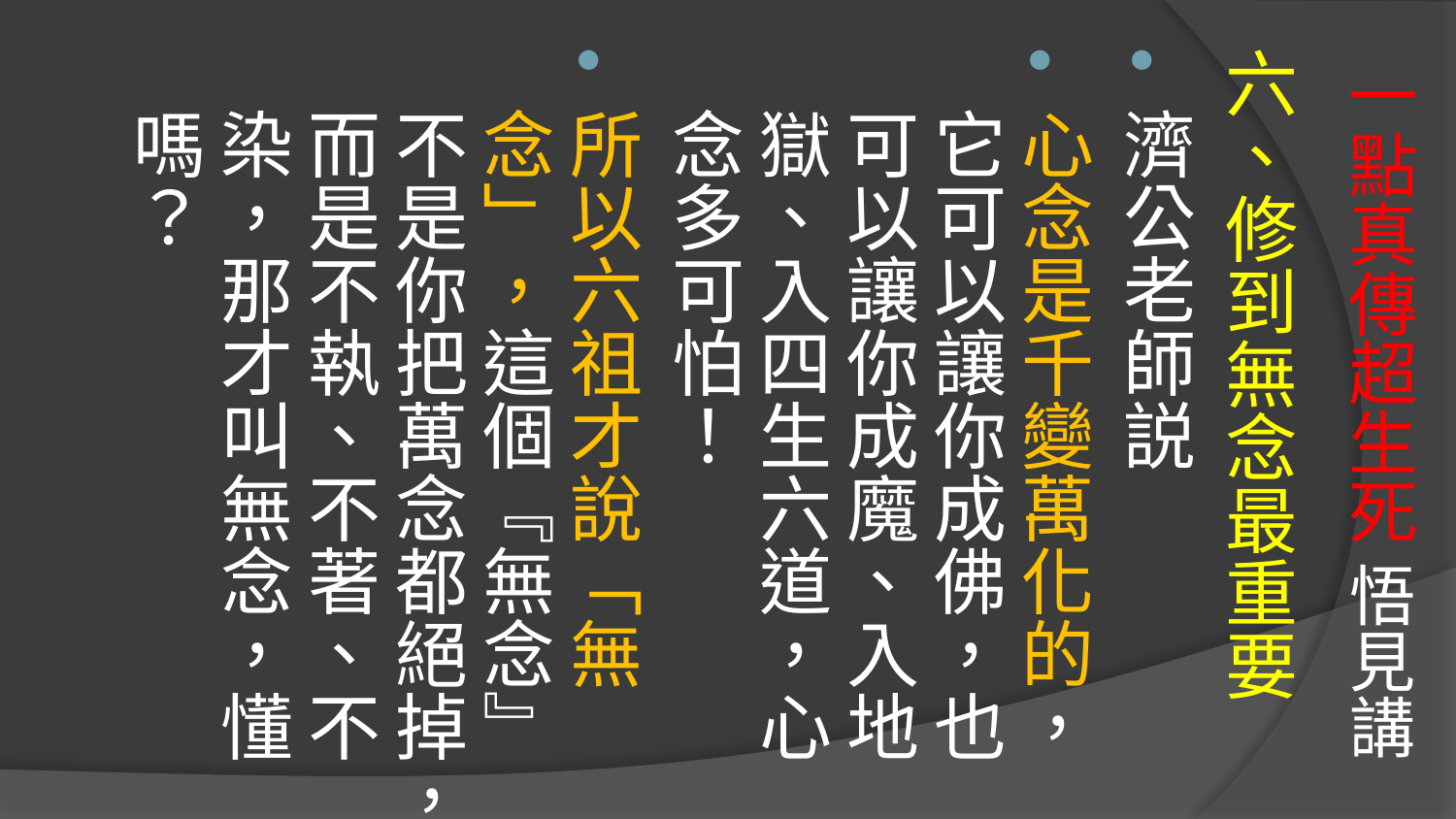

六、修到無念最重要
濟公老師説
心念是千變萬化的，它可以讓你成佛，也可以讓你成魔、入地獄、入四生六道，心念多可怕！
所以六祖才說「無念」，這個『無念』不是你把萬念都絕掉，而是不執、不著、不染，那才叫無念，懂嗎？
# 一點真傳超生死 悟見講